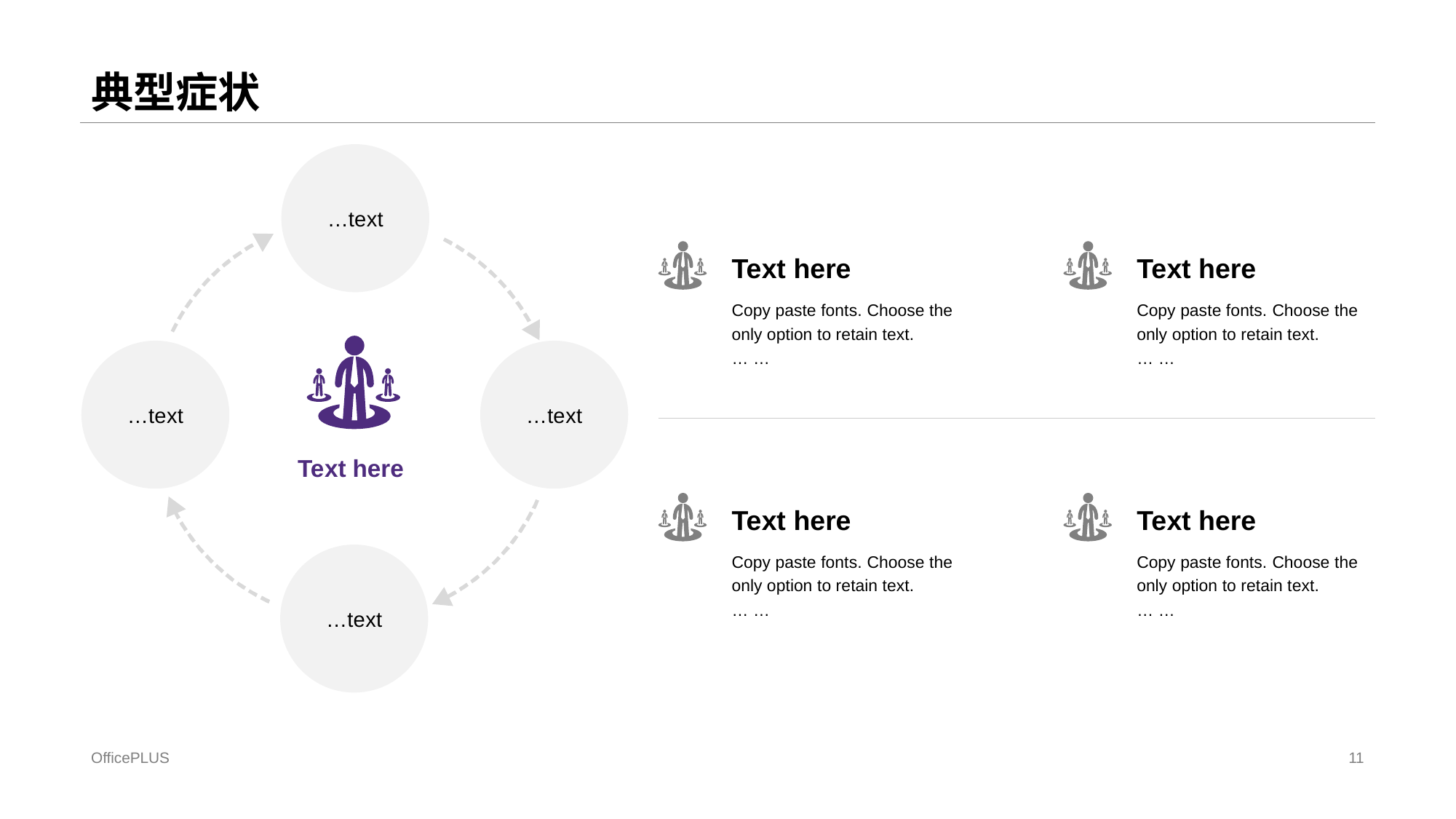

# 典型症状
…te xt

Te xt here
Copy paste fonts.  Choose the only option to retain text.
… …
Te xt here
Copy paste fonts.  Choose the only option to retain text.
… …

…te xt
…te xt
Te xt here

Te xt here
Copy paste fonts.  Choose the only option to retain text.
… …
Te xt here
Copy paste fonts.  Choose the only option to retain text.
… …

…te xt

OfficePLUS
11